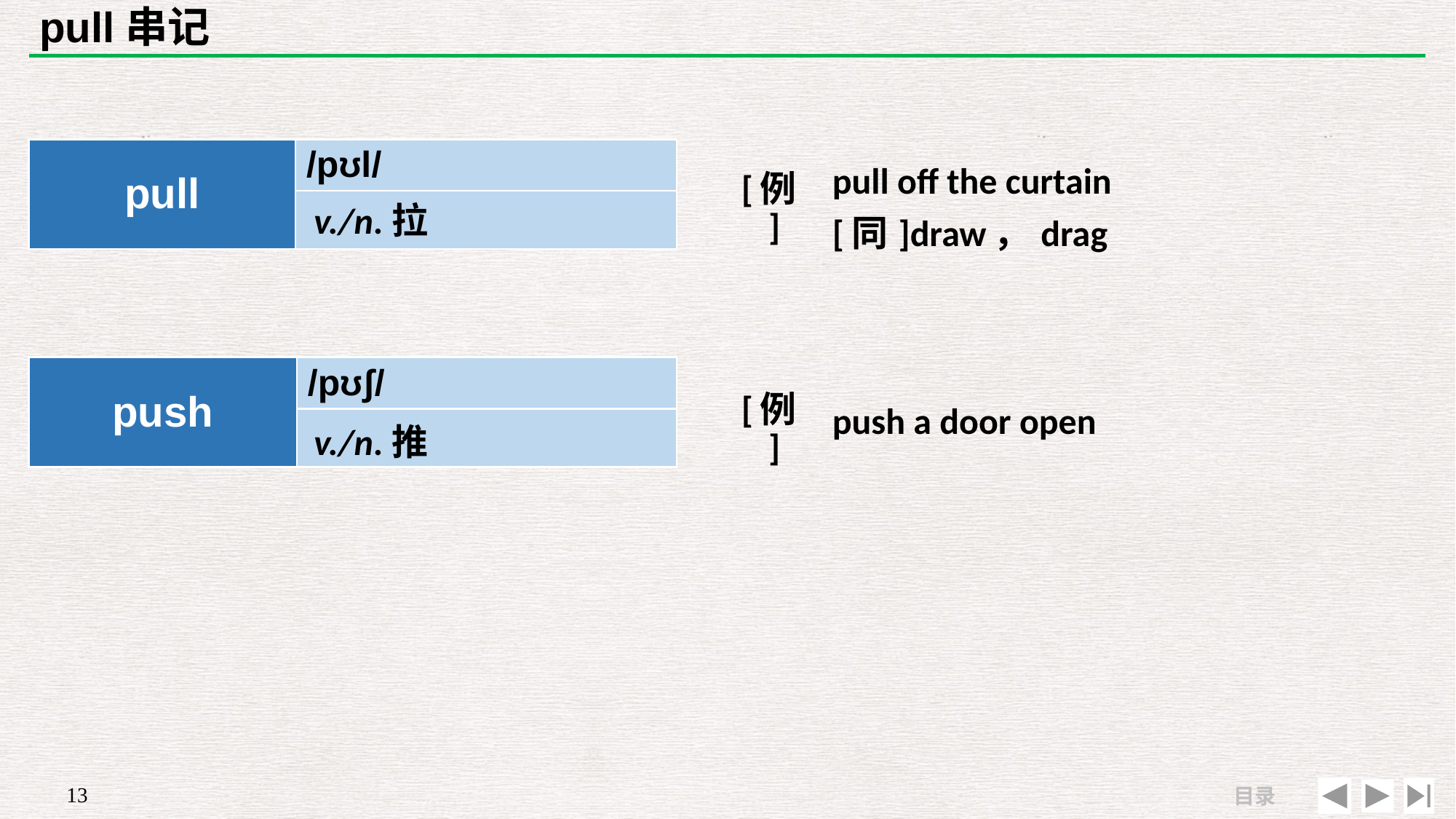

# pull串记

| pull | /pʊl/ |
| --- | --- |
|  |  |
| [例] | pull off the curtain　 [同]draw，drag |
| --- | --- |
|  |  |
v./n.拉
|  |  |
| --- | --- |
| [例] | push a door open |
| push | /pʊʃ/ |
| --- | --- |
|  |  |
v./n.推